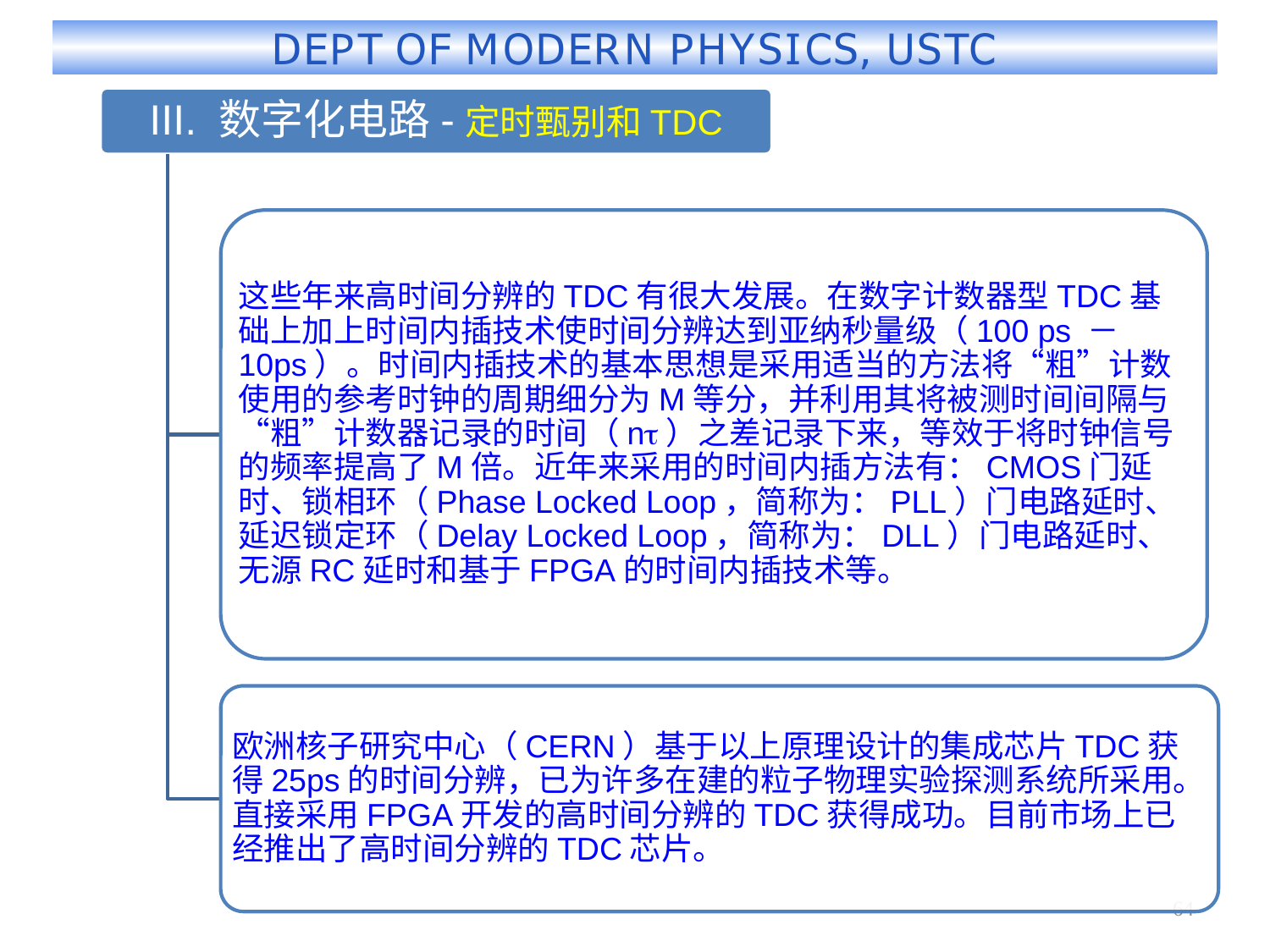

III. 数字化电路-定时甄别和TDC
这些年来高时间分辨的TDC有很大发展。在数字计数器型TDC基础上加上时间内插技术使时间分辨达到亚纳秒量级（100 ps －10ps）。时间内插技术的基本思想是采用适当的方法将“粗”计数使用的参考时钟的周期细分为M等分，并利用其将被测时间间隔与“粗”计数器记录的时间（nτ）之差记录下来，等效于将时钟信号的频率提高了M倍。近年来采用的时间内插方法有：CMOS门延时、锁相环（Phase Locked Loop，简称为：PLL）门电路延时、延迟锁定环（Delay Locked Loop，简称为：DLL）门电路延时、无源RC延时和基于FPGA的时间内插技术等。
欧洲核子研究中心（CERN）基于以上原理设计的集成芯片TDC获得25ps的时间分辨，已为许多在建的粒子物理实验探测系统所采用。直接采用FPGA开发的高时间分辨的TDC获得成功。目前市场上已经推出了高时间分辨的TDC芯片。
# 定时甄别和TDC
64